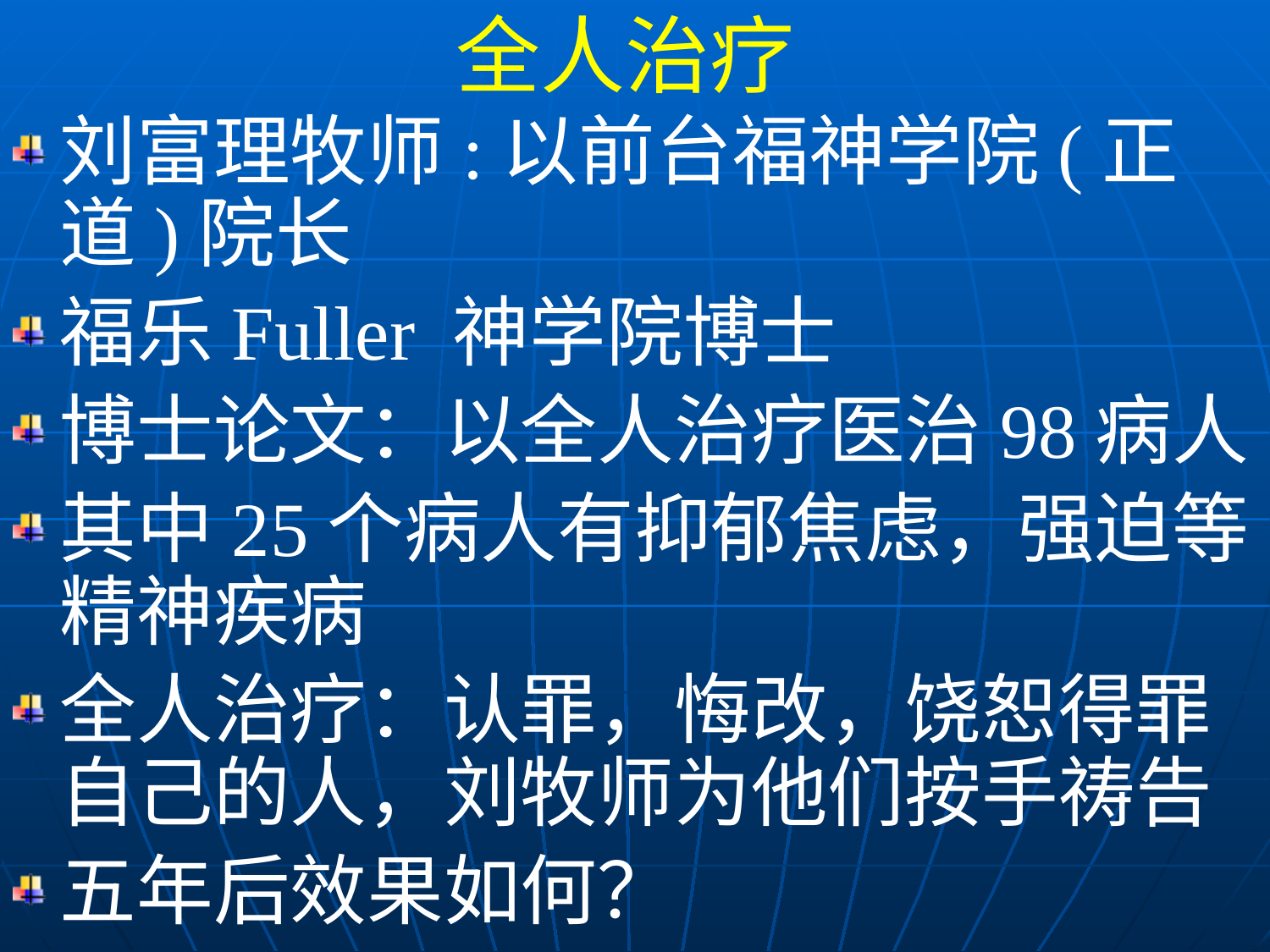

全人治疗
刘富理牧师:以前台福神学院(正道)院长
福乐Fuller 神学院博士
博士论文：以全人治疗医治98病人
其中25个病人有抑郁焦虑，强迫等精神疾病
全人治疗：认罪，悔改，饶恕得罪自己的人，刘牧师为他们按手祷告
五年后效果如何？